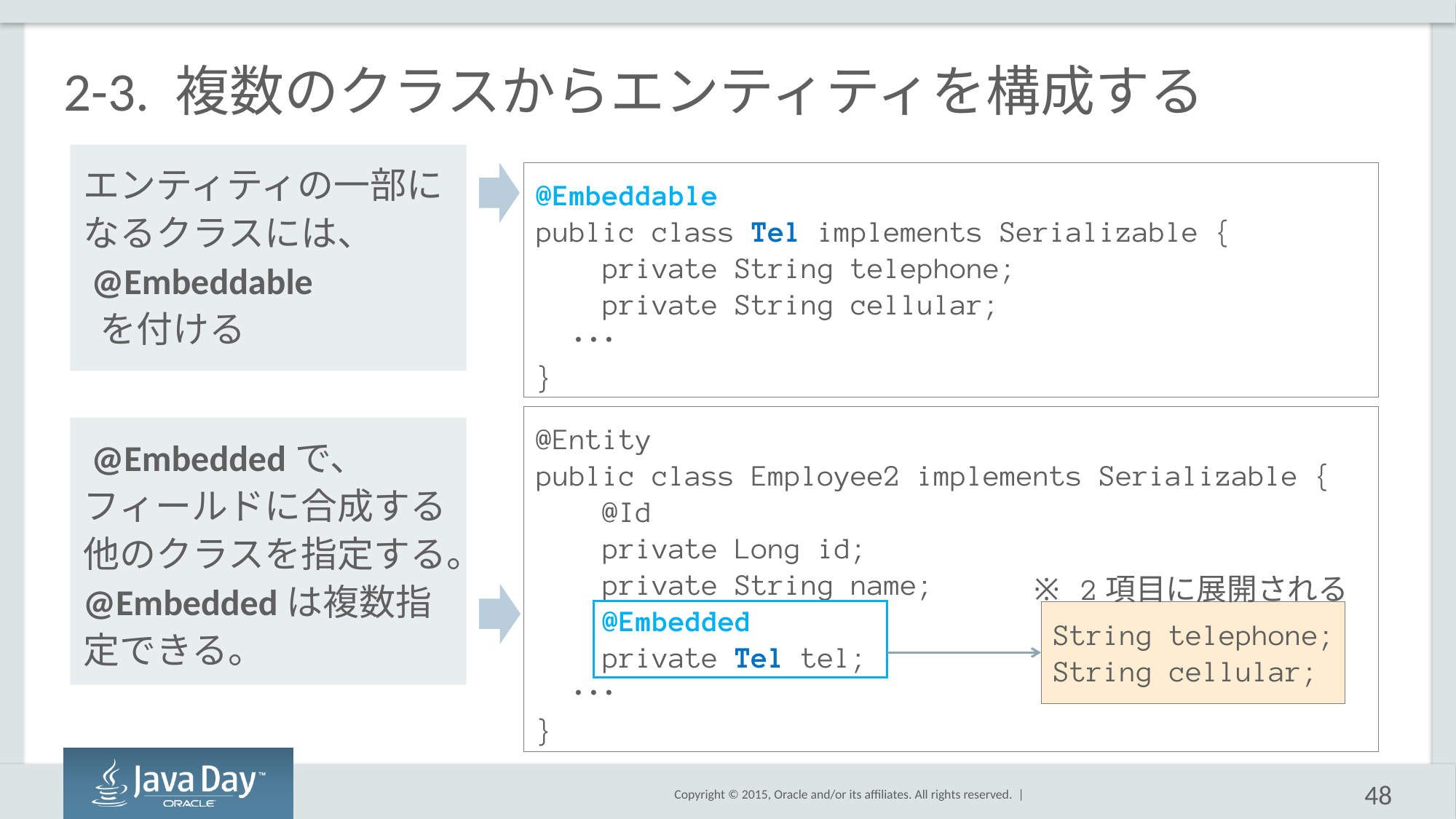

# 2-3. 複数のクラスからエンティティを構成する
エンティティの一部になるクラスには、
 @Embeddable
 を付ける

@Embeddable
public class Tel implements Serializable {
    private String telephone;
    private String cellular;
    ･･･
}

@Entity
public class Employee2 implements Serializable {
    @Id
    private Long id;
    private String name;
    @Embedded
    private Tel tel;
    ･･･
}
 @Embeddedで、フィールドに合成する他のクラスを指定する。
@Embeddedは複数指定できる。

※ 2項目に展開される

String telephone;
String cellular;
48